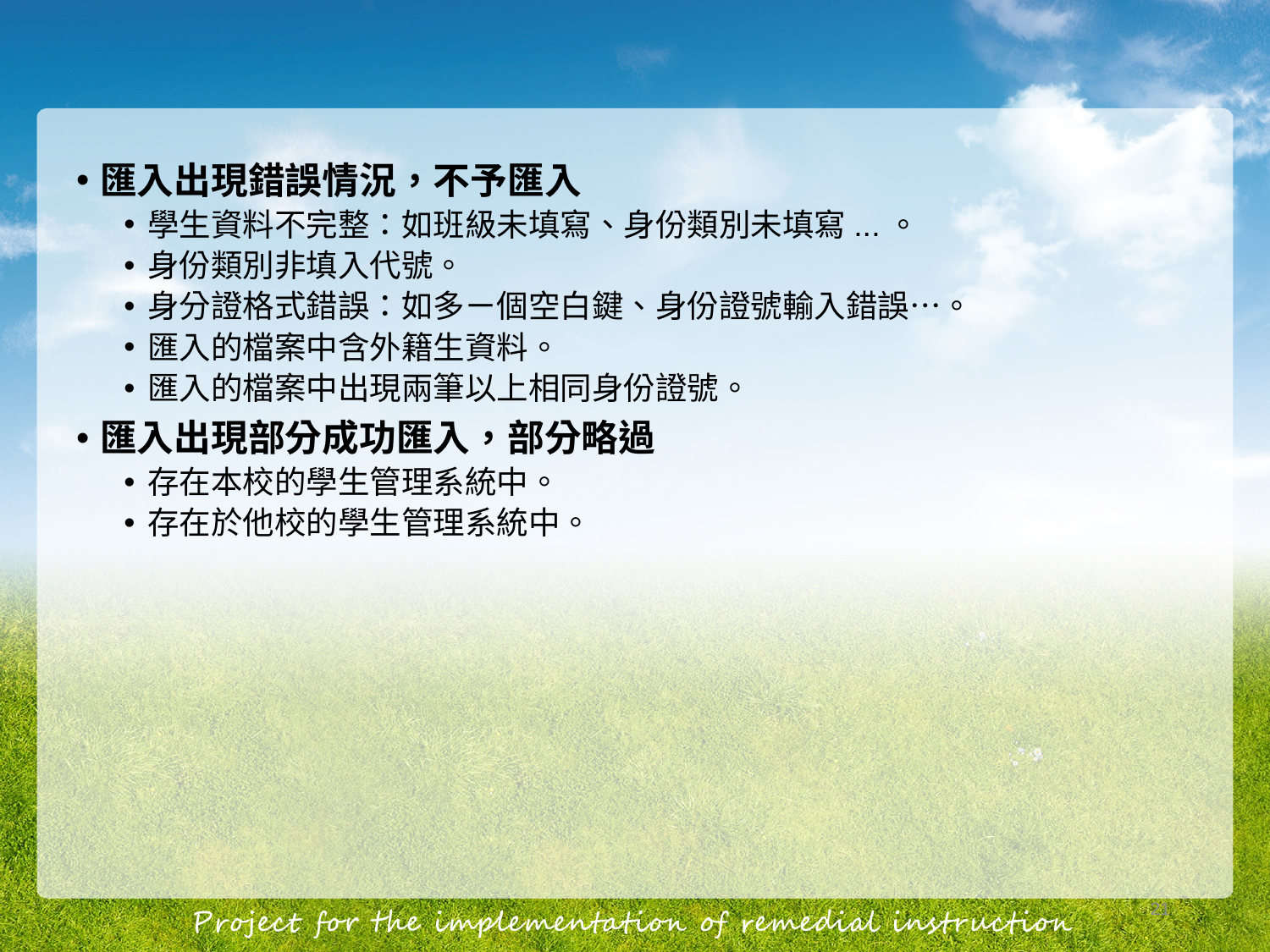

#
匯入出現錯誤情況，不予匯入
學生資料不完整：如班級未填寫、身份類別未填寫...。
身份類別非填入代號。
身分證格式錯誤：如多ㄧ個空白鍵、身份證號輸入錯誤…。
匯入的檔案中含外籍生資料。
匯入的檔案中出現兩筆以上相同身份證號。
匯入出現部分成功匯入，部分略過
存在本校的學生管理系統中。
存在於他校的學生管理系統中。

21